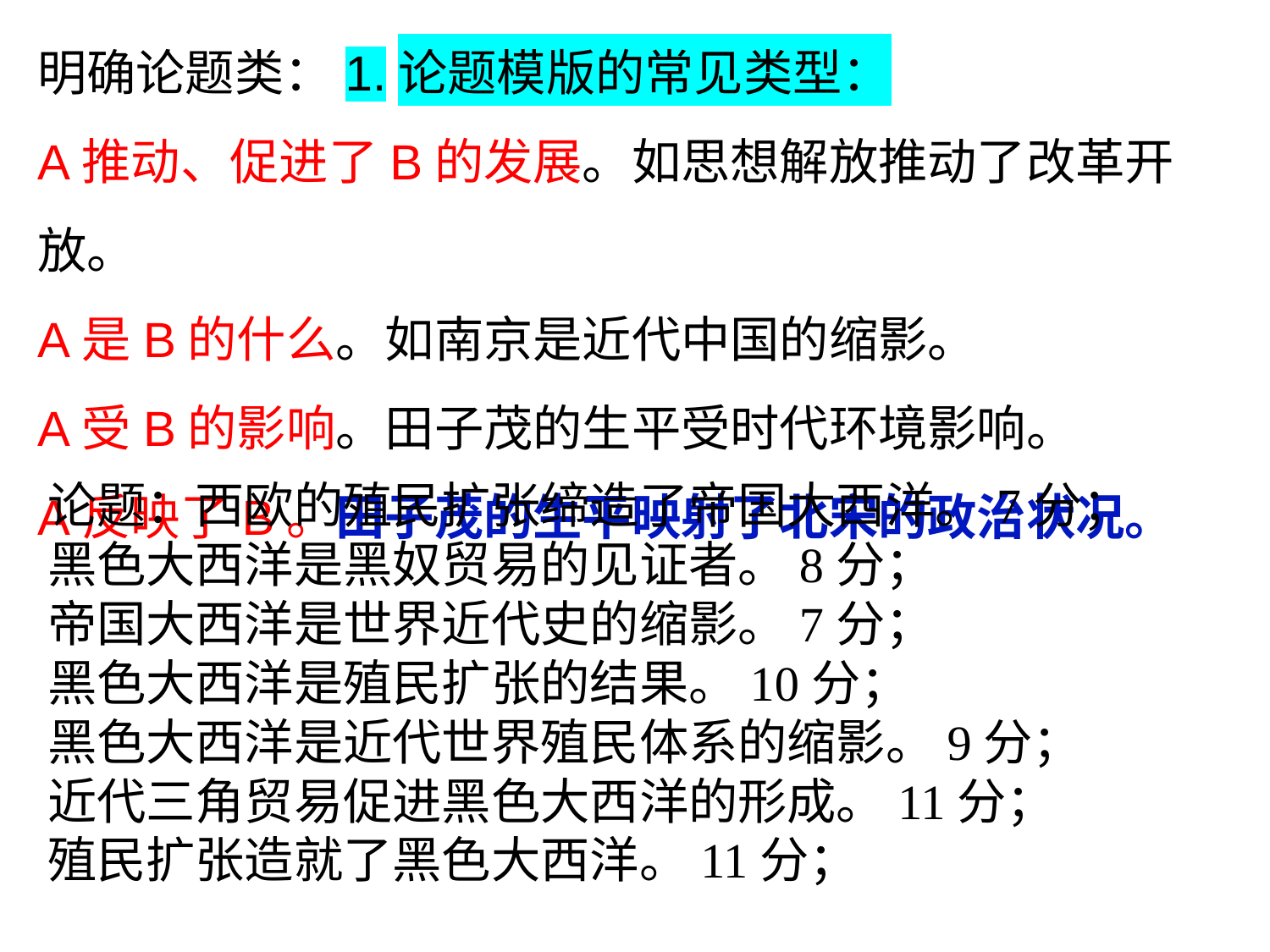

明确论题类：1.论题模版的常见类型：
A推动、促进了B的发展。如思想解放推动了改革开放。
A是B的什么。如南京是近代中国的缩影。
A受B的影响。田子茂的生平受时代环境影响。
A反映了B。田子茂的生平映射了北宋的政治状况。
论题：西欧的殖民扩张缔造了帝国大西洋。7分；
黑色大西洋是黑奴贸易的见证者。8分；
帝国大西洋是世界近代史的缩影。7分；
黑色大西洋是殖民扩张的结果。10分；
黑色大西洋是近代世界殖民体系的缩影。9分；
近代三角贸易促进黑色大西洋的形成。11分；
殖民扩张造就了黑色大西洋。11分；